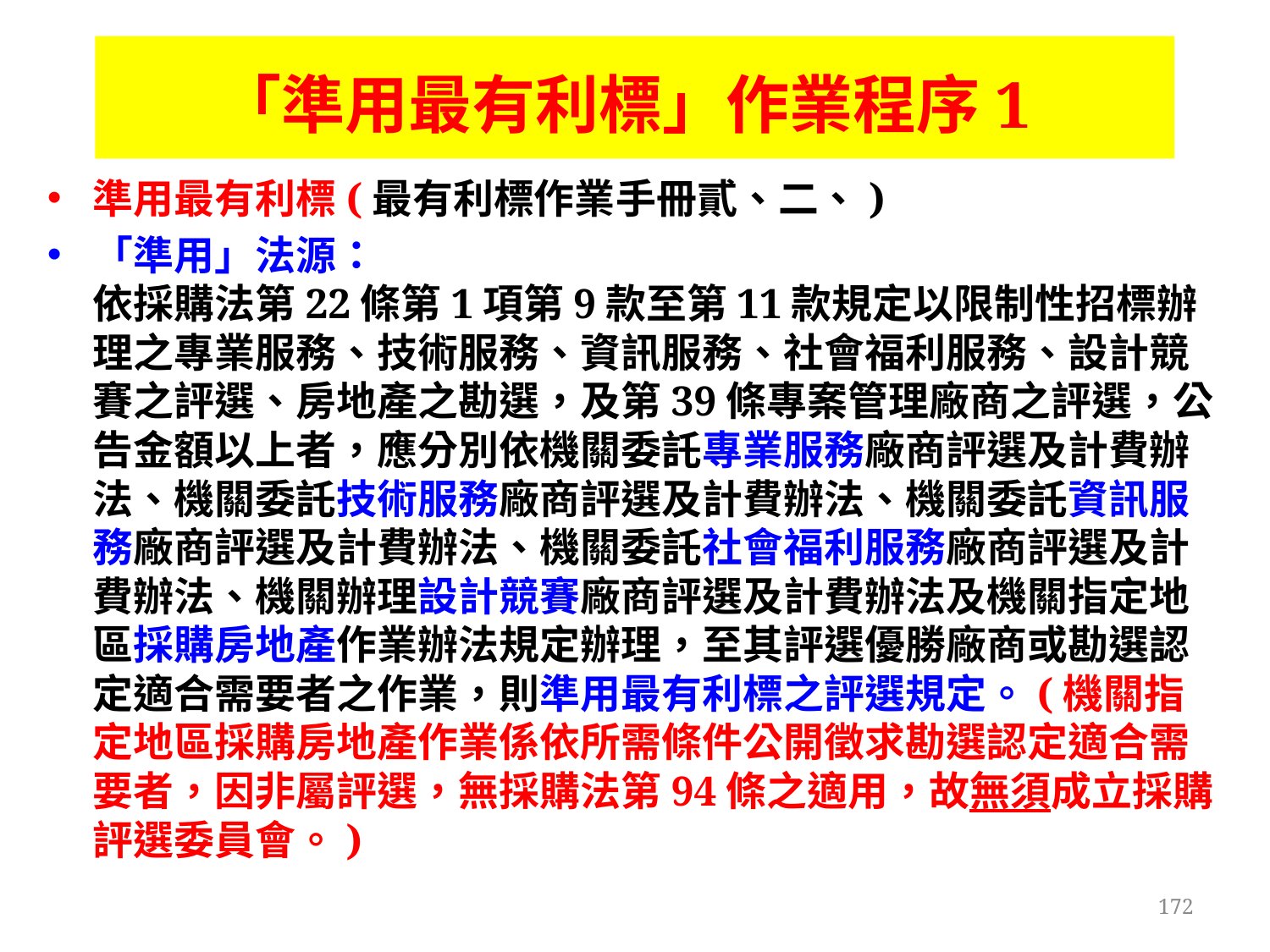

# 「準用最有利標」作業程序1
準用最有利標(最有利標作業手冊貳、二、)
「準用」法源：
依採購法第22條第1項第9款至第11款規定以限制性招標辦理之專業服務、技術服務、資訊服務、社會福利服務、設計競賽之評選、房地產之勘選，及第39條專案管理廠商之評選，公告金額以上者，應分別依機關委託專業服務廠商評選及計費辦法、機關委託技術服務廠商評選及計費辦法、機關委託資訊服務廠商評選及計費辦法、機關委託社會福利服務廠商評選及計費辦法、機關辦理設計競賽廠商評選及計費辦法及機關指定地區採購房地產作業辦法規定辦理，至其評選優勝廠商或勘選認定適合需要者之作業，則準用最有利標之評選規定。(機關指定地區採購房地產作業係依所需條件公開徵求勘選認定適合需要者，因非屬評選，無採購法第94條之適用，故無須成立採購評選委員會。)
172